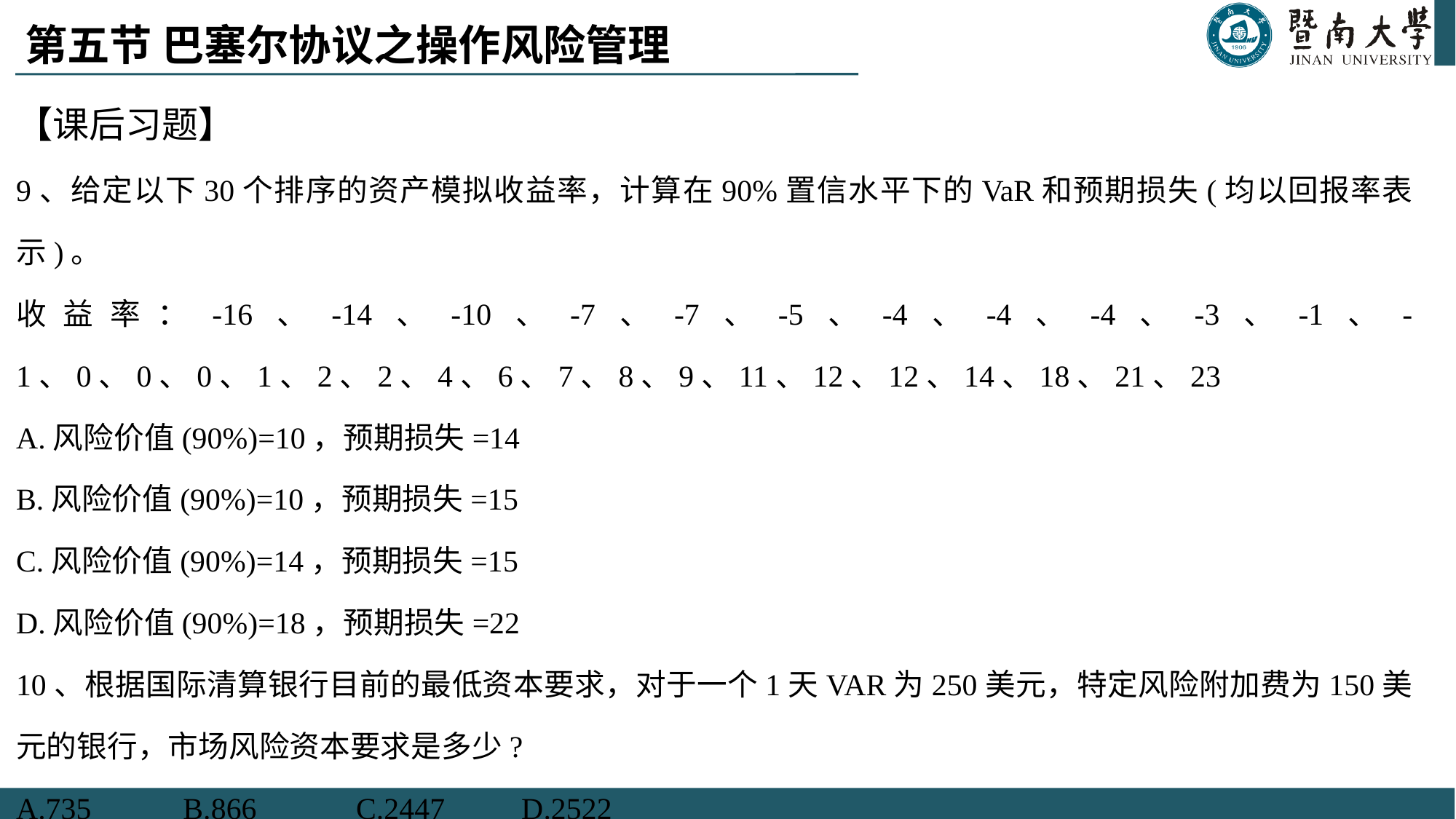

# 第五节 巴塞尔协议之操作风险管理
【课后习题】
9、给定以下30个排序的资产模拟收益率，计算在90%置信水平下的VaR和预期损失(均以回报率表示)。
收益率：-16、-14、-10、-7、-7、-5、-4、-4、-4、-3、-1、-1、0、0、0、1、2、2、4、6、7、8、9、11、12、12、14、18、21、23
A.风险价值(90%)=10，预期损失=14
B.风险价值(90%)=10，预期损失=15
C.风险价值(90%)=14，预期损失=15
D.风险价值(90%)=18，预期损失=22
10、根据国际清算银行目前的最低资本要求，对于一个1天VAR为250美元，特定风险附加费为150美元的银行，市场风险资本要求是多少?
A.735            B.866             C.2447          D.2522